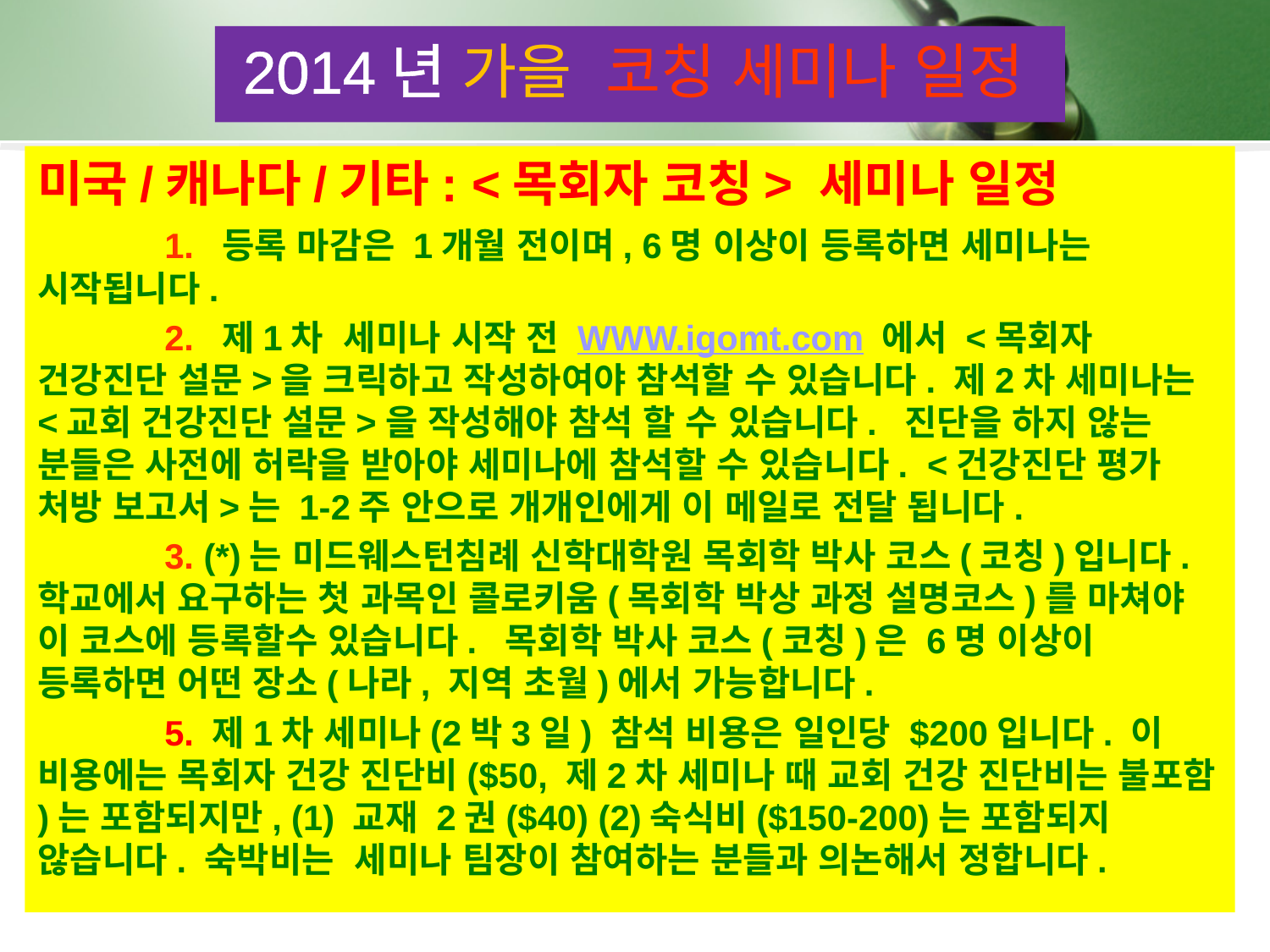

2014년 가을  코칭 세미나 일정
미국/캐나다/기타: <목회자 코칭> 세미나 일정
   	1.  등록 마감은 1개월 전이며, 6명 이상이 등록하면 세미나는 시작됩니다.
	2.  제1차  세미나 시작 전 WWW.igomt.com 에서 <목회자 건강진단 설문>을 크릭하고 작성하여야 참석할 수 있습니다. 제2차 세미나는 <교회 건강진단 설문>을 작성해야 참석 할 수 있습니다.  진단을 하지 않는 분들은 사전에 허락을 받아야 세미나에 참석할 수 있습니다.  <건강진단 평가 처방 보고서>는 1-2주 안으로 개개인에게 이 메일로 전달 됩니다.
	3. (*)는 미드웨스턴침례 신학대학원 목회학 박사 코스(코칭)입니다. 학교에서 요구하는 첫 과목인 콜로키움(목회학 박상 과정 설명코스)를 마쳐야 이 코스에 등록할수 있습니다.  목회학 박사 코스(코칭)은 6명 이상이 등록하면 어떤 장소(나라, 지역 초월)에서 가능합니다.
	5. 제1차 세미나(2박3일) 참석 비용은 일인당 $200입니다. 이 비용에는 목회자 건강 진단비($50, 제2차 세미나 때 교회 건강 진단비는 불포함 )는 포함되지만, (1) 교재 2권($40) (2)숙식비($150-200)는 포함되지 않습니다. 숙박비는  세미나 팀장이 참여하는 분들과 의논해서 정합니다.